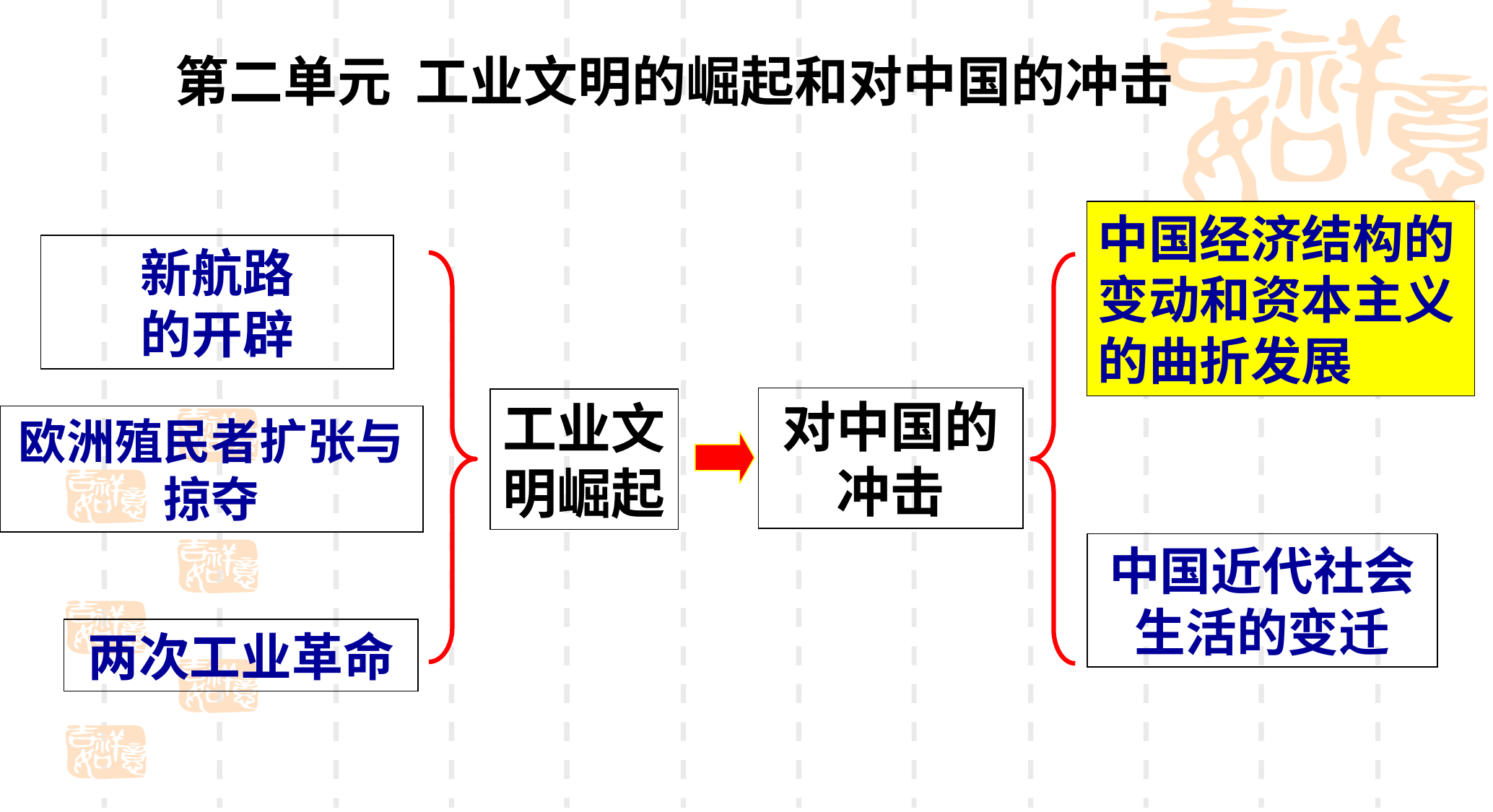

第二单元  工业文明的崛起和对中国的冲击
中国经济结构的变动和资本主义的曲折发展
新航路
的开辟

对中国的冲击
工业文明崛起
欧洲殖民者扩张与掠夺

中国近代社会生活的变迁
两次工业革命